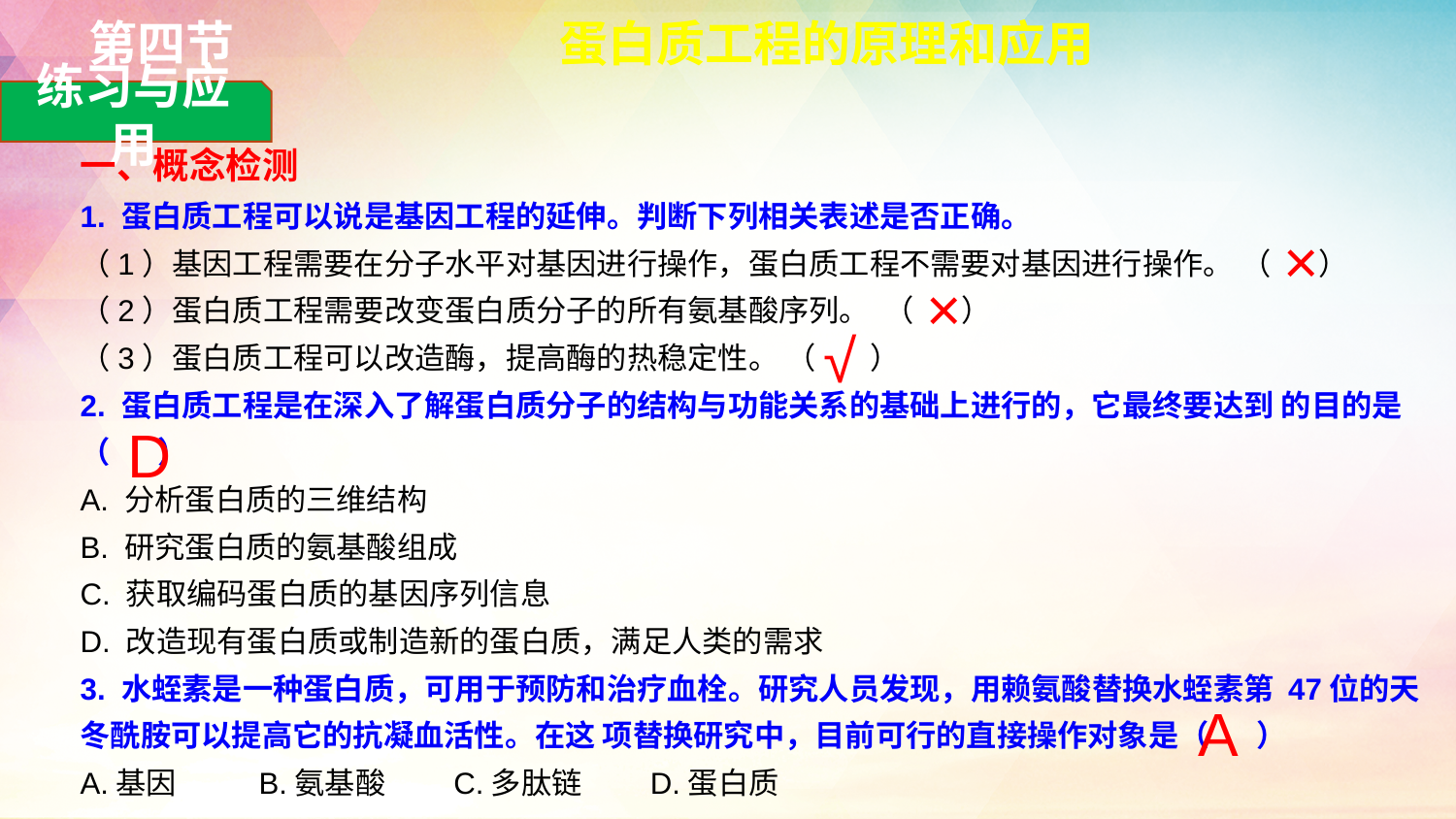

第四节
    蛋白质工程的原理和应用
练习与应用
一、概念检测
1. 蛋白质工程可以说是基因工程的延伸。判断下列相关表述是否正确。
（1）基因工程需要在分子水平对基因进行操作，蛋白质工程不需要对基因进行操作。 （       ）
（2）蛋白质工程需要改变蛋白质分子的所有氨基酸序列。  （       ）
（3）蛋白质工程可以改造酶，提高酶的热稳定性。 （        ）
2. 蛋白质工程是在深入了解蛋白质分子的结构与功能关系的基础上进行的，它最终要达到 的目的是 （       ）
A. 分析蛋白质的三维结构
B. 研究蛋白质的氨基酸组成
C. 获取编码蛋白质的基因序列信息
D. 改造现有蛋白质或制造新的蛋白质，满足人类的需求
3. 水蛭素是一种蛋白质，可用于预防和治疗血栓。研究人员发现，用赖氨酸替换水蛭素第 47位的天冬酰胺可以提高它的抗凝血活性。在这 项替换研究中，目前可行的直接操作对象是（       ）
A.基因           B.氨基酸　　C.多肽链         D.蛋白质
×
×
√
D
A